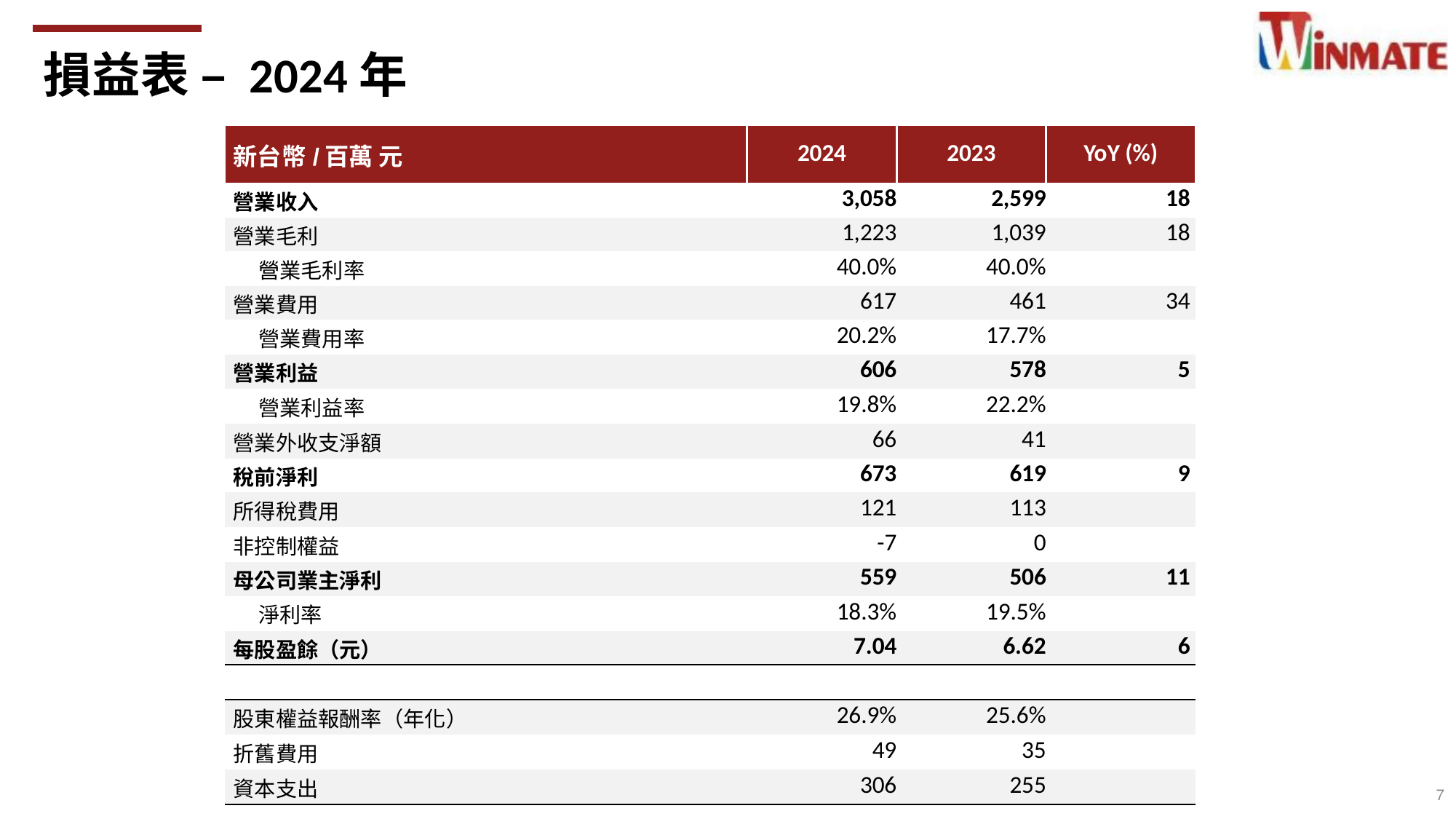

損益表 – 2024年
| 新台幣/百萬 元 | 2024 | 2023 | YoY (%) |
| --- | --- | --- | --- |
| 營業收入 | 3,058 | 2,599 | 18 |
| 營業毛利 | 1,223 | 1,039 | 18 |
| 營業毛利率 | 40.0% | 40.0% |  |
| 營業費用 | 617 | 461 | 34 |
| 營業費用率 | 20.2% | 17.7% |  |
| 營業利益 | 606 | 578 | 5 |
| 營業利益率 | 19.8% | 22.2% |  |
| 營業外收支淨額 | 66 | 41 |  |
| 稅前淨利 | 673 | 619 | 9 |
| 所得稅費用 | 121 | 113 |  |
| 非控制權益 | -7 | 0 |  |
| 母公司業主淨利 | 559 | 506 | 11 |
| 淨利率 | 18.3% | 19.5% |  |
| 每股盈餘（元） | 7.04 | 6.62 | 6 |
|  |  |  |  |
| 股東權益報酬率（年化） | 26.9% | 25.6% |  |
| 折舊費用 | 49 | 35 |  |
| 資本支出 | 306 | 255 |  |
7